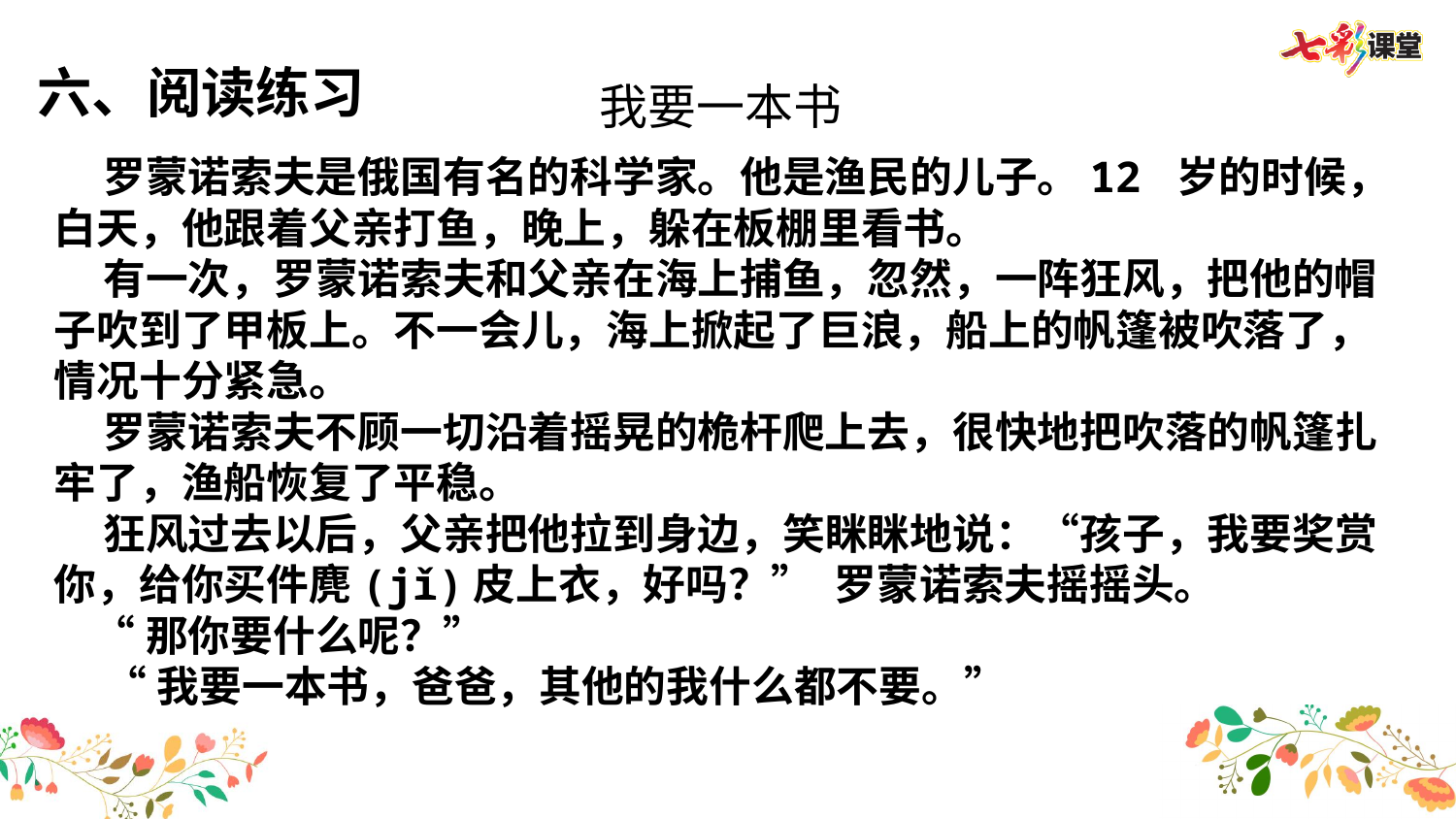

六、阅读练习
我要一本书
    罗蒙诺索夫是俄国有名的科学家。他是渔民的儿子。12 岁的时候，白天，他跟着父亲打鱼，晚上，躲在板棚里看书。
    有一次，罗蒙诺索夫和父亲在海上捕鱼，忽然，一阵狂风，把他的帽子吹到了甲板上。不一会儿，海上掀起了巨浪，船上的帆篷被吹落了，情况十分紧急。
    罗蒙诺索夫不顾一切沿着摇晃的桅杆爬上去，很快地把吹落的帆篷扎牢了，渔船恢复了平稳。
    狂风过去以后，父亲把他拉到身边，笑眯眯地说：“孩子，我要奖赏你，给你买件麂(jǐ)皮上衣，好吗？” 罗蒙诺索夫摇摇头。
    “那你要什么呢？”
    “我要一本书，爸爸，其他的我什么都不要。”